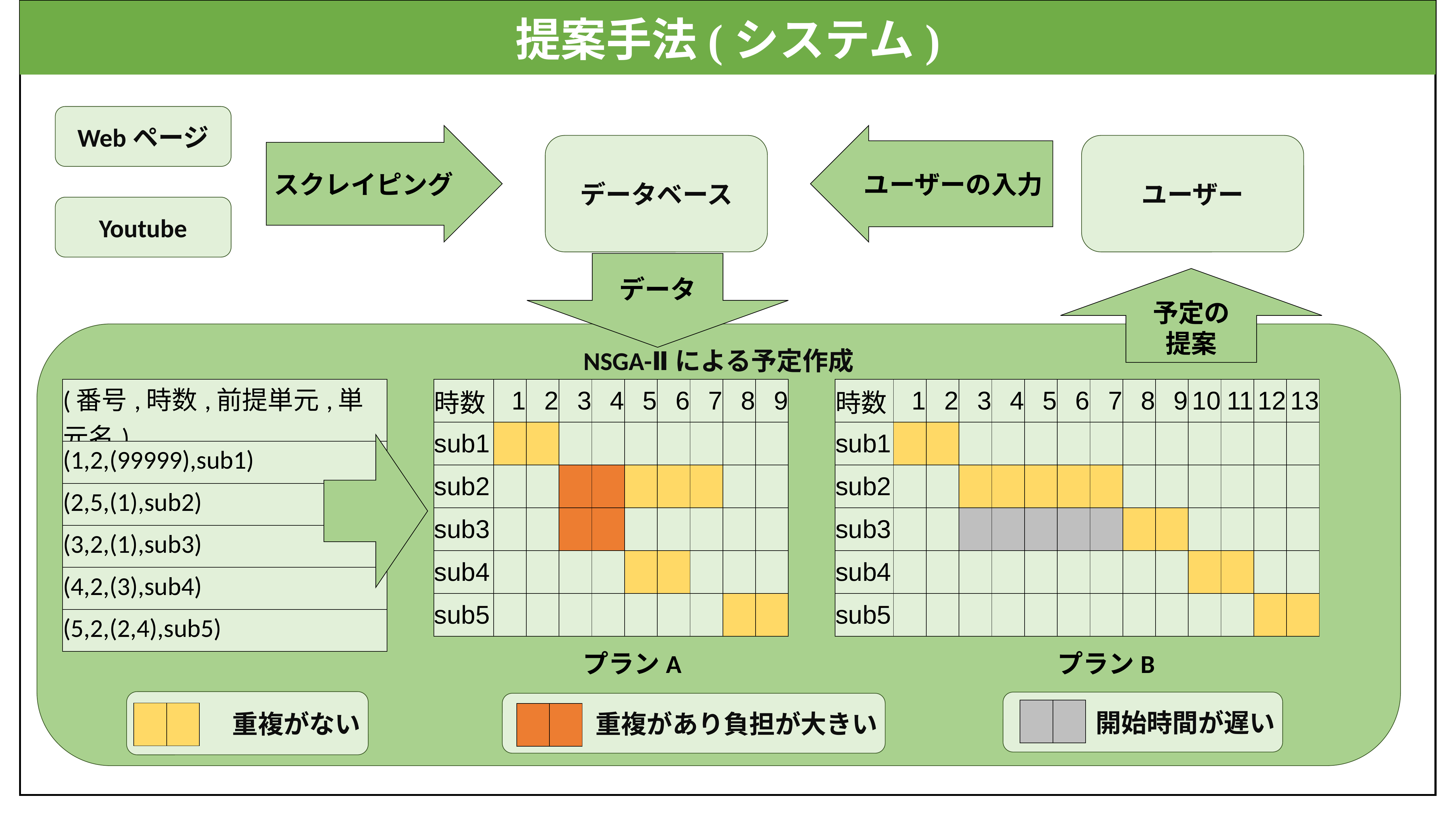

提案手法(システム)
Webページ
ユーザーの入力
スクレイピング
ユーザー
データベース
Youtube
データ
予定の
提案
NSGA-Ⅱによる予定作成

| 時数 | 1 | 2 | 3 | 4 | 5 | 6 | 7 | 8 | 9 |
| --- | --- | --- | --- | --- | --- | --- | --- | --- | --- |
| sub1 |  |  |  |  |  |  |  |  |  |
| sub2 |  |  |  |  |  |  |  |  |  |
| sub3 |  |  |  |  |  |  |  |  |  |
| sub4 |  |  |  |  |  |  |  |  |  |
| sub5 |  |  |  |  |  |  |  |  |  |
| 時数 | 1 | 2 | 3 | 4 | 5 | 6 | 7 | 8 | 9 | 10 | 11 | 12 | 13 |
| --- | --- | --- | --- | --- | --- | --- | --- | --- | --- | --- | --- | --- | --- |
| sub1 |  |  |  |  |  |  |  |  |  |  |  |  |  |
| sub2 |  |  |  |  |  |  |  |  |  |  |  |  |  |
| sub3 |  |  |  |  |  |  |  |  |  |  |  |  |  |
| sub4 |  |  |  |  |  |  |  |  |  |  |  |  |  |
| sub5 |  |  |  |  |  |  |  |  |  |  |  |  |  |
| (番号,時数,前提単元,単元名) |
| --- |
| (1,2,(99999),sub1) |
| (2,5,(1),sub2) |
| (3,2,(1),sub3) |
| (4,2,(3),sub4) |
| (5,2,(2,4),sub5) |

プランA
プランB
重複がない
開始時間が遅い
重複があり負担が大きい
|  |  |
| --- | --- |
|  |  |
| --- | --- |
|  |  |
| --- | --- |